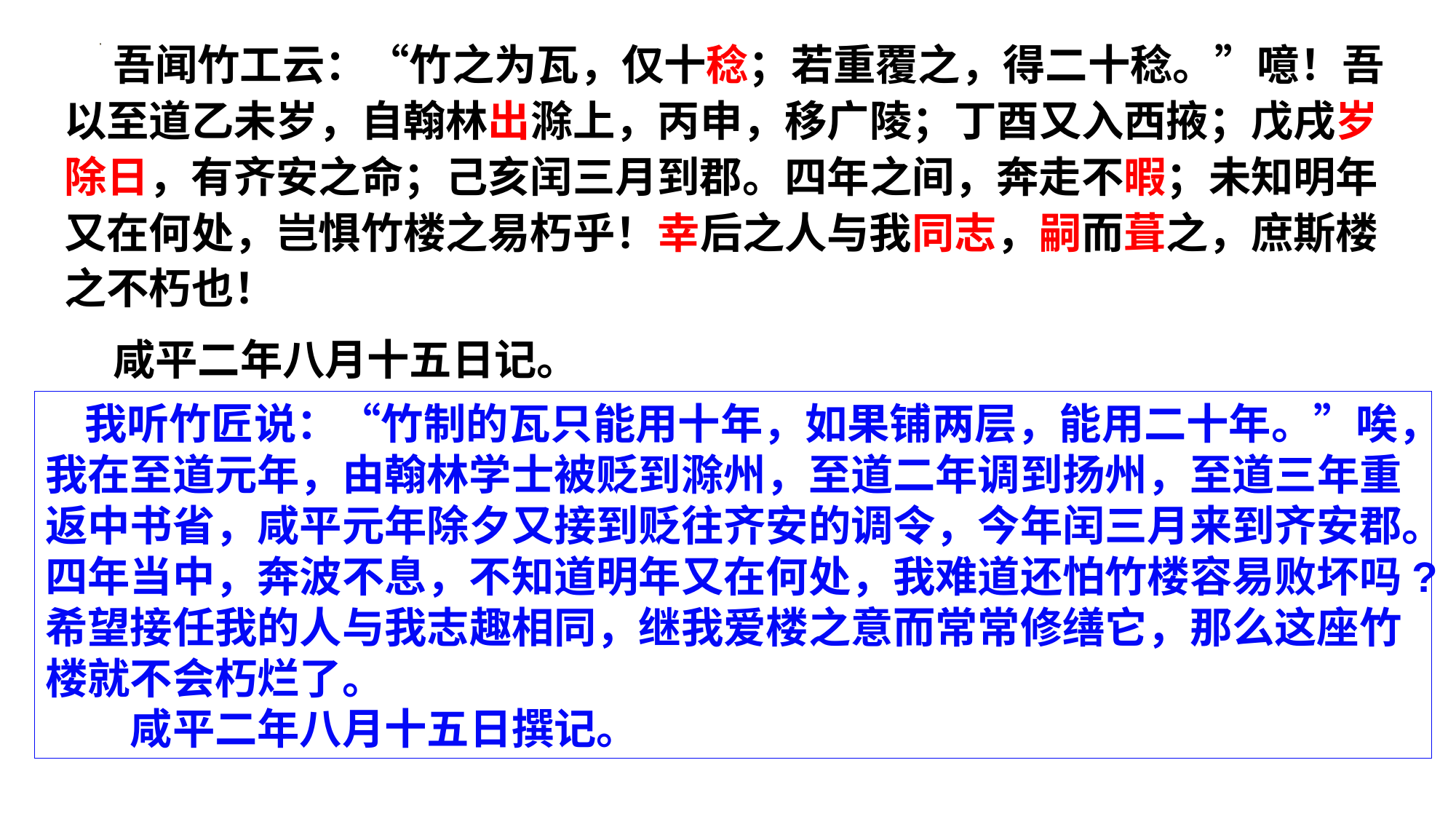

吾闻竹工云：“竹之为瓦，仅十稔；若重覆之，得二十稔。”噫！吾以至道乙未岁，自翰林出滁上，丙申，移广陵；丁酉又入西掖；戊戌岁除日，有齐安之命；己亥闰三月到郡。四年之间，奔走不暇；未知明年又在何处，岂惧竹楼之易朽乎！幸后之人与我同志，嗣而葺之，庶斯楼之不朽也！
    咸平二年八月十五日记。

   我听竹匠说：“竹制的瓦只能用十年，如果铺两层，能用二十年。”唉，我在至道元年，由翰林学士被贬到滁州，至道二年调到扬州，至道三年重返中书省，咸平元年除夕又接到贬往齐安的调令，今年闰三月来到齐安郡。四年当中，奔波不息，不知道明年又在何处，我难道还怕竹楼容易败坏吗?希望接任我的人与我志趣相同，继我爱楼之意而常常修缮它，那么这座竹楼就不会朽烂了。
　　咸平二年八月十五日撰记。